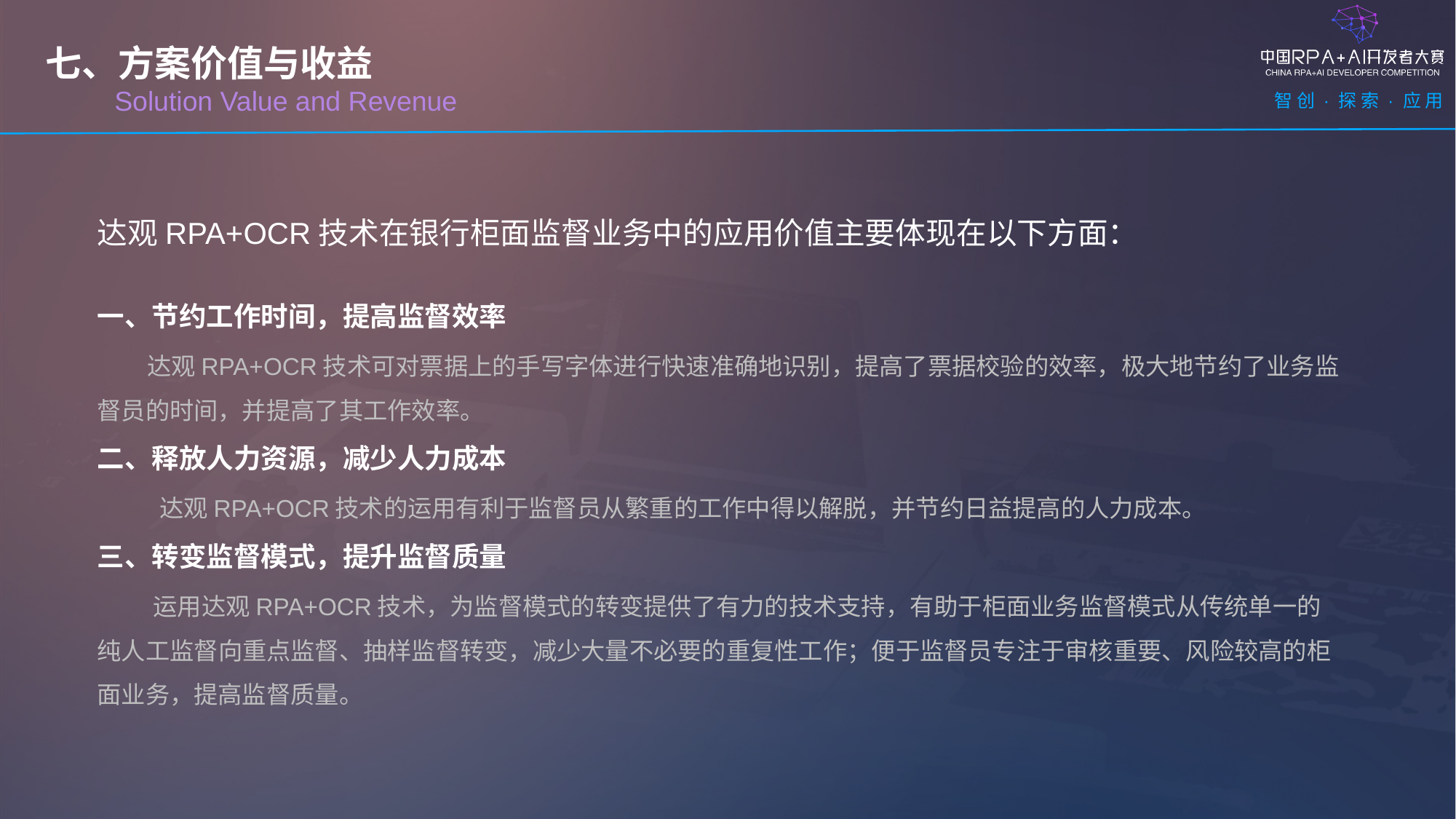

七、方案价值与收益
         Solution Value and Revenue
达观RPA+OCR技术在银行柜面监督业务中的应用价值主要体现在以下方面：
一、节约工作时间，提高监督效率
       达观RPA+OCR技术可对票据上的手写字体进行快速准确地识别，提高了票据校验的效率，极大地节约了业务监督员的时间，并提高了其工作效率。
二、释放人力资源，减少人力成本
         达观RPA+OCR技术的运用有利于监督员从繁重的工作中得以解脱，并节约日益提高的人力成本。
三、转变监督模式，提升监督质量
        运用达观RPA+OCR技术，为监督模式的转变提供了有力的技术支持，有助于柜面业务监督模式从传统单一的纯人工监督向重点监督、抽样监督转变，减少大量不必要的重复性工作；便于监督员专注于审核重要、风险较高的柜面业务，提高监督质量。